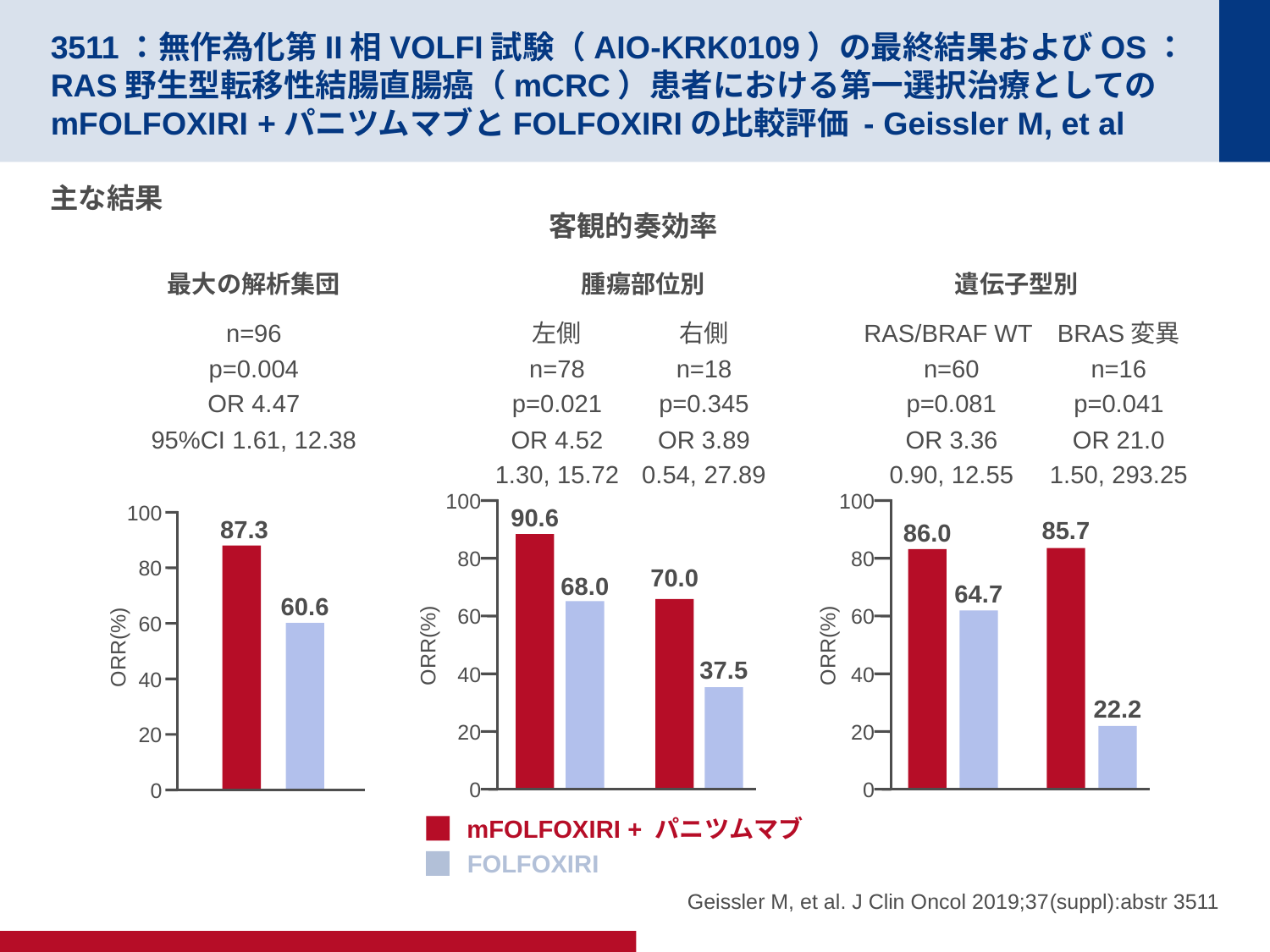

# 3511：無作為化第II相VOLFI試験（AIO-KRK0109）の最終結果およびOS：RAS野生型転移性結腸直腸癌（mCRC）患者における第一選択治療としてのmFOLFOXIRI +パニツムマブとFOLFOXIRIの比較評価 - Geissler M, et al
主な結果

客観的奏効率
最大の解析集団
腫瘍部位別
遺伝子型別
n=96
p=0.004
OR 4.47
95%CI 1.61, 12.38
左側
n=78
p=0.021
OR 4.52
1.30, 15.72
右側
n=18
p=0.345
OR 3.89
0.54, 27.89
RAS/BRAF WT
n=60
p=0.081
OR 3.36
0.90, 12.55
BRAS変異
n=16
p=0.041
OR 21.0
1.50, 293.25
100

80

60

ORR(%)
40

20

0

100

80

60

ORR(%)
40

20

0

100

80

60

ORR(%)
40

20

0

90.6
87.3
85.7
86.0

70.0
68.0
64.7
60.6

37.5

22.2

mFOLFOXIRI + パニツムマブ

FOLFOXIRI
Geissler M, et al. J Clin Oncol 2019;37(suppl):abstr 3511